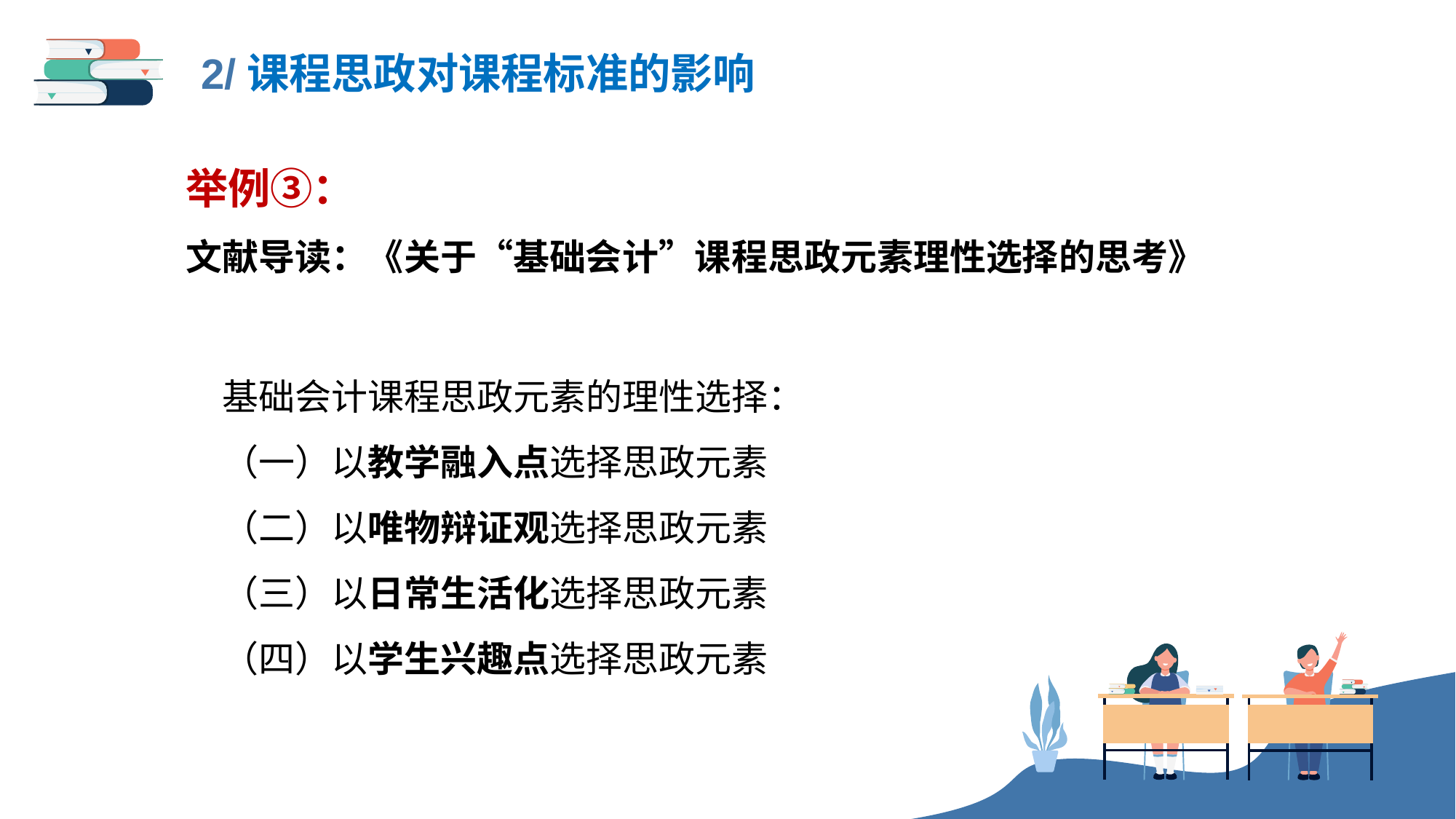

2/课程思政对课程标准的影响
举例③：
文献导读：《关于“基础会计”课程思政元素理性选择的思考》
基础会计课程思政元素的理性选择：
（一）以教学融入点选择思政元素
（二）以唯物辩证观选择思政元素
（三）以日常生活化选择思政元素
（四）以学生兴趣点选择思政元素